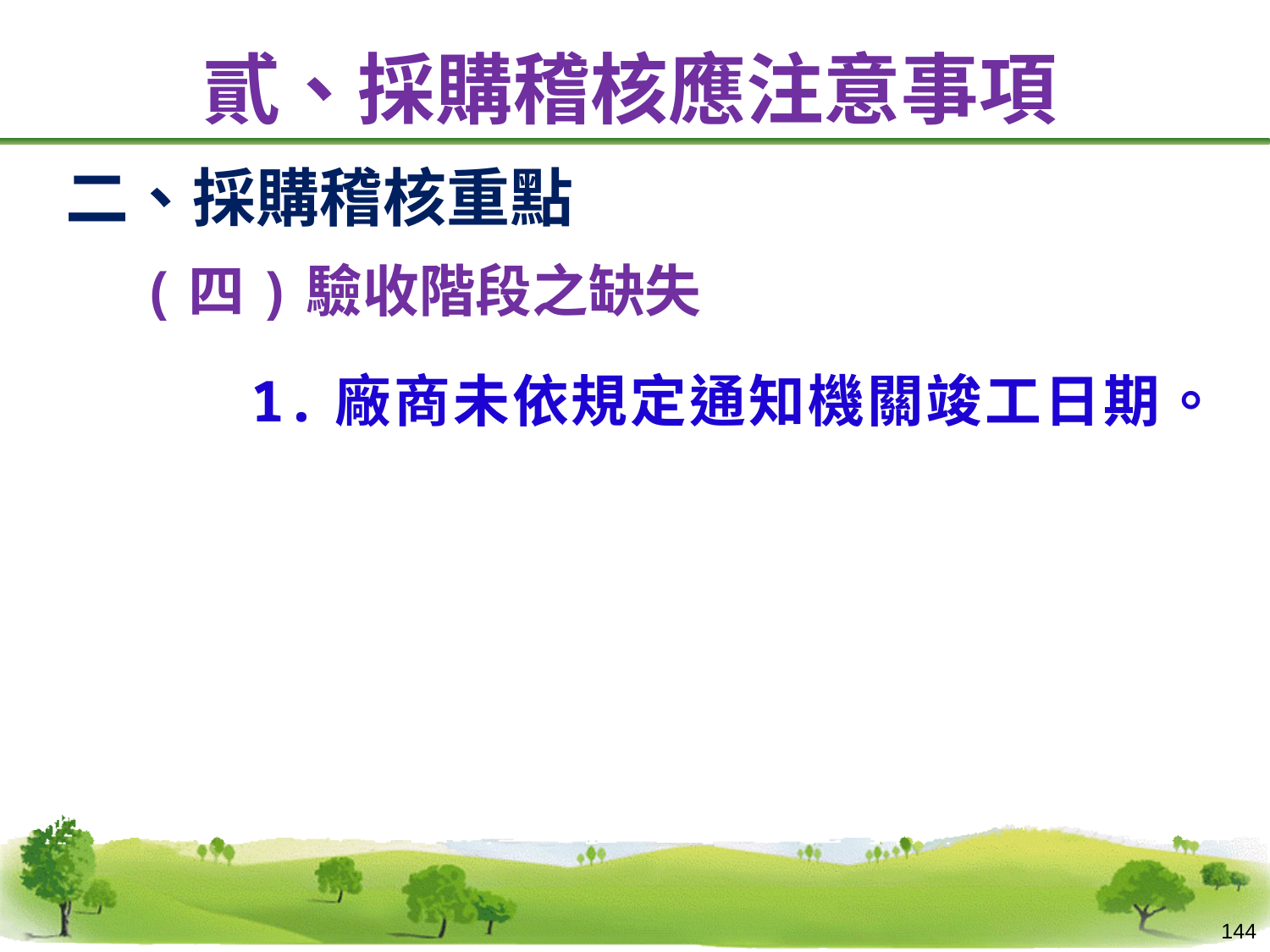

# 貳、採購稽核應注意事項
二、採購稽核重點
(四)驗收階段之缺失
   1.廠商未依規定通知機關竣工日期。
144